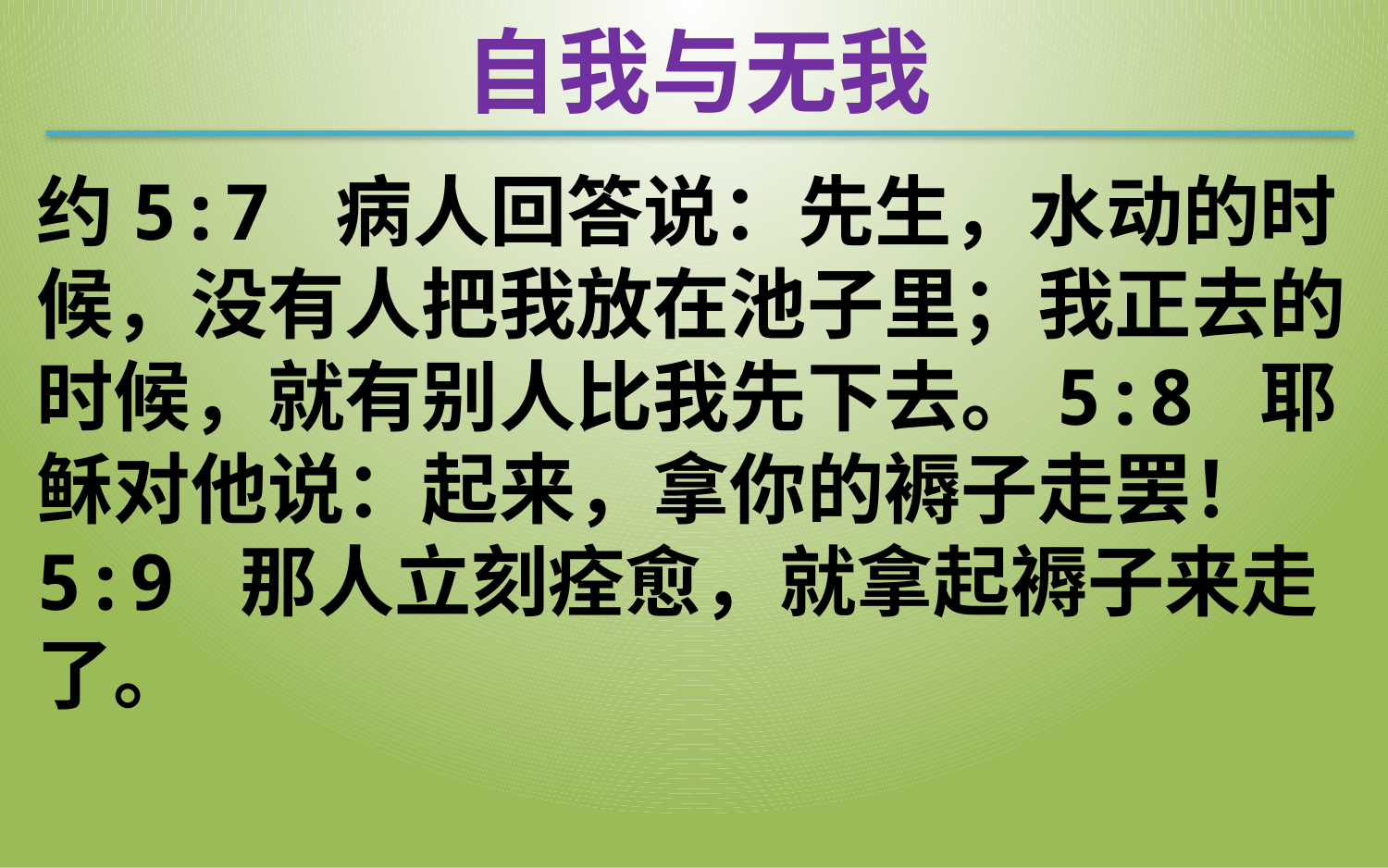

自我与无我
约5:7 病人回答说：先生，水动的时候，没有人把我放在池子里；我正去的时候，就有别人比我先下去。5:8 耶稣对他说：起来，拿你的褥子走罢！5:9 那人立刻痊愈，就拿起褥子来走了。